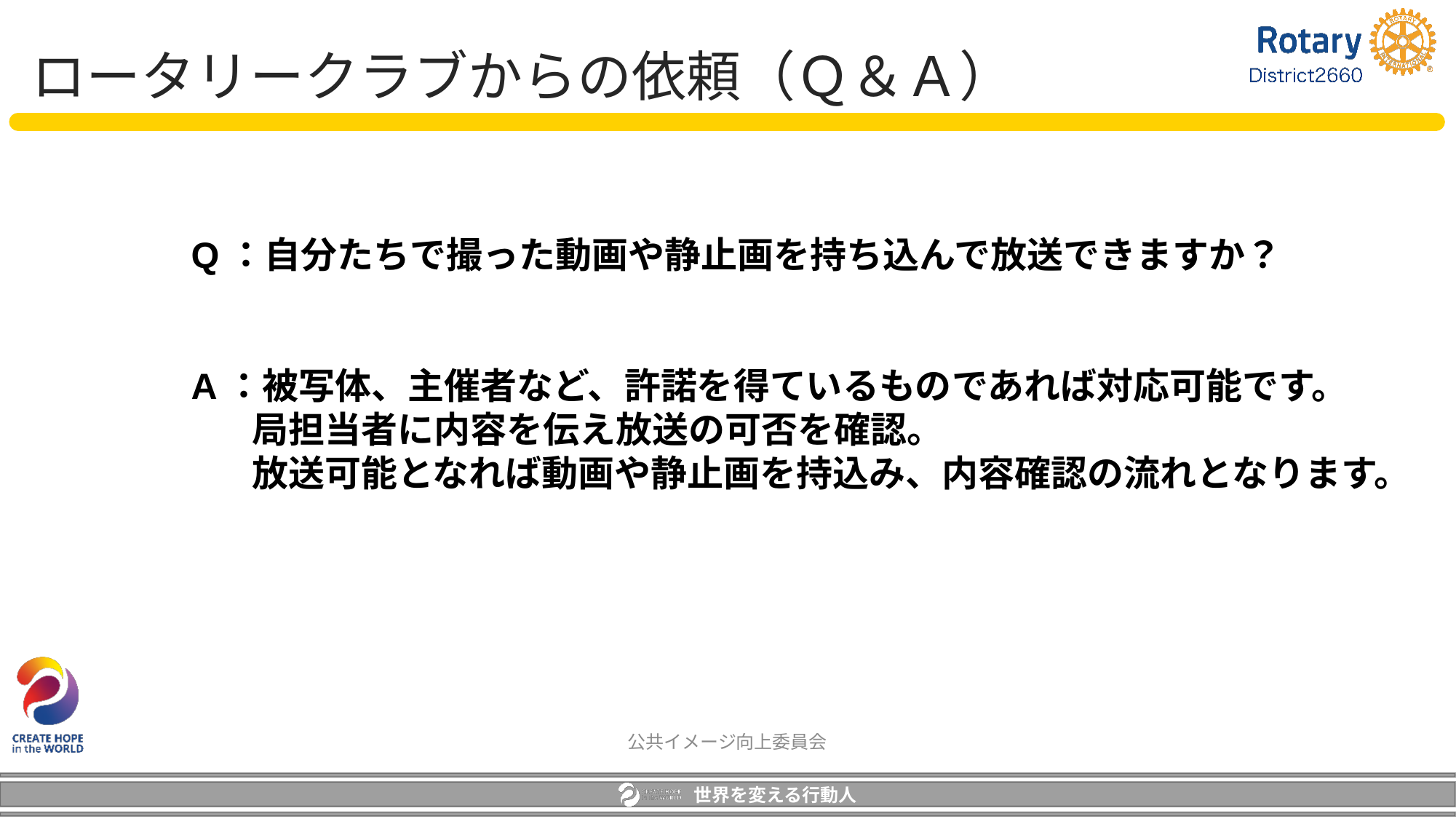

ロータリークラブからの依頼（Ｑ＆Ａ）
Q：自分たちで撮った動画や静止画を持ち込んで放送できますか？

A：被写体、主催者など、許諾を得ているものであれば対応可能です。
　   局担当者に内容を伝え放送の可否を確認。
　   放送可能となれば動画や静止画を持込み、内容確認の流れとなります。